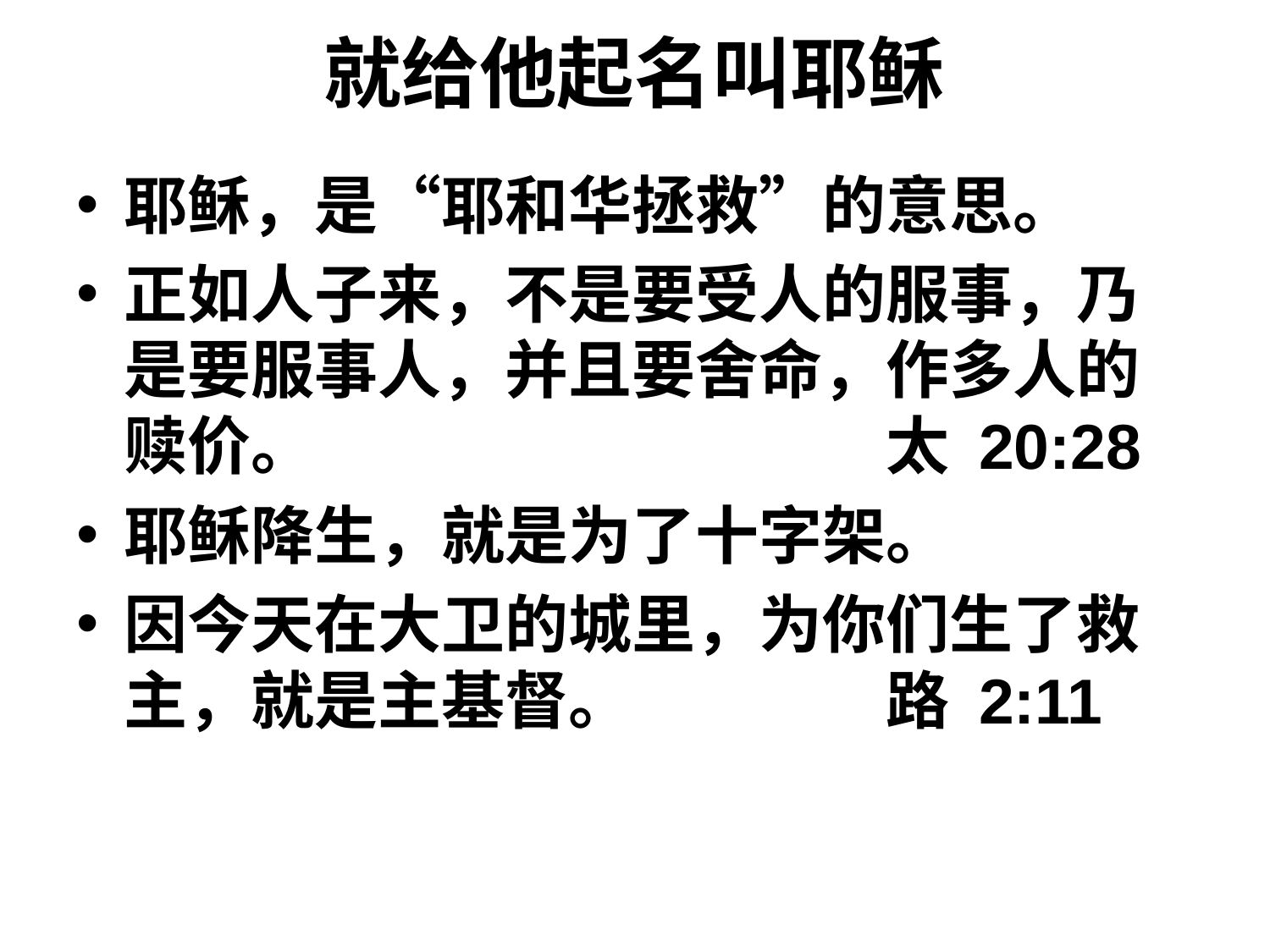

# 就给他起名叫耶稣
耶稣，是“耶和华拯救”的意思。
正如人子来，不是要受人的服事，乃是要服事人，并且要舍命，作多人的赎价。					太 20:28
耶稣降生，就是为了十字架。
因今天在大卫的城里，为你们生了救主，就是主基督。		路 2:11